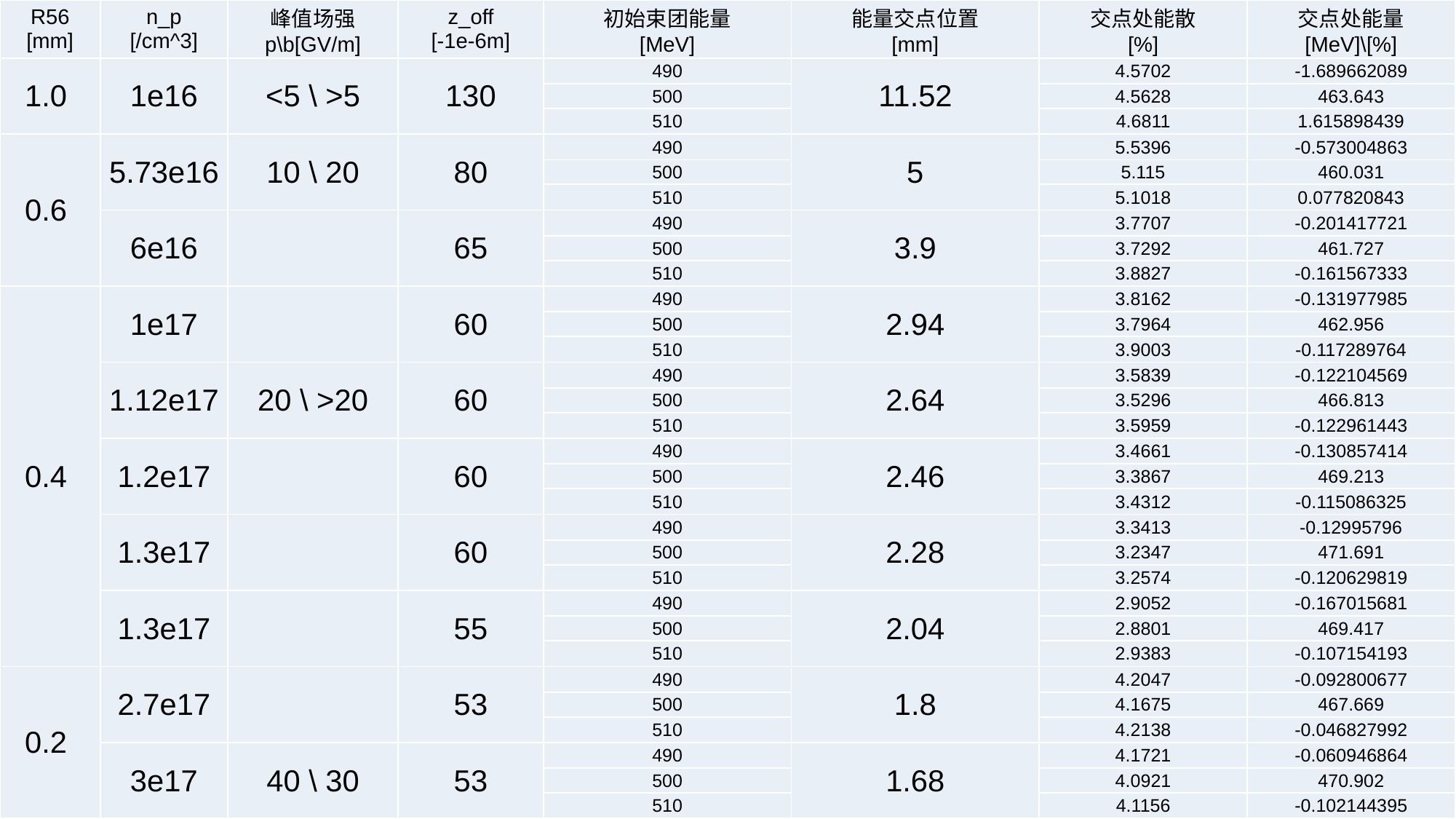

| R56 [mm] | n\_p [/cm^3] | 峰值场强 p\b[GV/m] | z\_off [-1e-6m] | 初始束团能量 [MeV] | 能量交点位置 [mm] | 交点处能散 [%] | 交点处能量 [MeV]\[%] |
| --- | --- | --- | --- | --- | --- | --- | --- |
| 1.0 | 1e16 | <5 \ >5 | 130 | 490 | 11.52 | 4.5702 | -1.689662089 |
|  |  |  |  | 500 |  | 4.5628 | 463.643 |
|  |  |  |  | 510 |  | 4.6811 | 1.615898439 |
| 0.6 | 5.73e16 | 10 \ 20 | 80 | 490 | 5 | 5.5396 | -0.573004863 |
|  |  |  |  | 500 |  | 5.115 | 460.031 |
|  |  |  |  | 510 |  | 5.1018 | 0.077820843 |
|  | 6e16 |  | 65 | 490 | 3.9 | 3.7707 | -0.201417721 |
|  |  |  |  | 500 |  | 3.7292 | 461.727 |
|  |  |  |  | 510 |  | 3.8827 | -0.161567333 |
| 0.4 | 1e17 |  | 60 | 490 | 2.94 | 3.8162 | -0.131977985 |
|  |  |  |  | 500 |  | 3.7964 | 462.956 |
|  |  |  |  | 510 |  | 3.9003 | -0.117289764 |
|  | 1.12e17 | 20 \ >20 | 60 | 490 | 2.64 | 3.5839 | -0.122104569 |
|  |  |  |  | 500 |  | 3.5296 | 466.813 |
|  |  |  |  | 510 |  | 3.5959 | -0.122961443 |
|  | 1.2e17 |  | 60 | 490 | 2.46 | 3.4661 | -0.130857414 |
|  |  |  |  | 500 |  | 3.3867 | 469.213 |
|  |  |  |  | 510 |  | 3.4312 | -0.115086325 |
|  | 1.3e17 |  | 60 | 490 | 2.28 | 3.3413 | -0.12995796 |
|  |  |  |  | 500 |  | 3.2347 | 471.691 |
|  |  |  |  | 510 |  | 3.2574 | -0.120629819 |
|  | 1.3e17 |  | 55 | 490 | 2.04 | 2.9052 | -0.167015681 |
|  |  |  |  | 500 |  | 2.8801 | 469.417 |
|  |  |  |  | 510 |  | 2.9383 | -0.107154193 |
| 0.2 | 2.7e17 |  | 53 | 490 | 1.8 | 4.2047 | -0.092800677 |
|  |  |  |  | 500 |  | 4.1675 | 467.669 |
|  |  |  |  | 510 |  | 4.2138 | -0.046827992 |
|  | 3e17 | 40 \ 30 | 53 | 490 | 1.68 | 4.1721 | -0.060946864 |
|  |  |  |  | 500 |  | 4.0921 | 470.902 |
|  |  |  |  | 510 |  | 4.1156 | -0.102144395 |